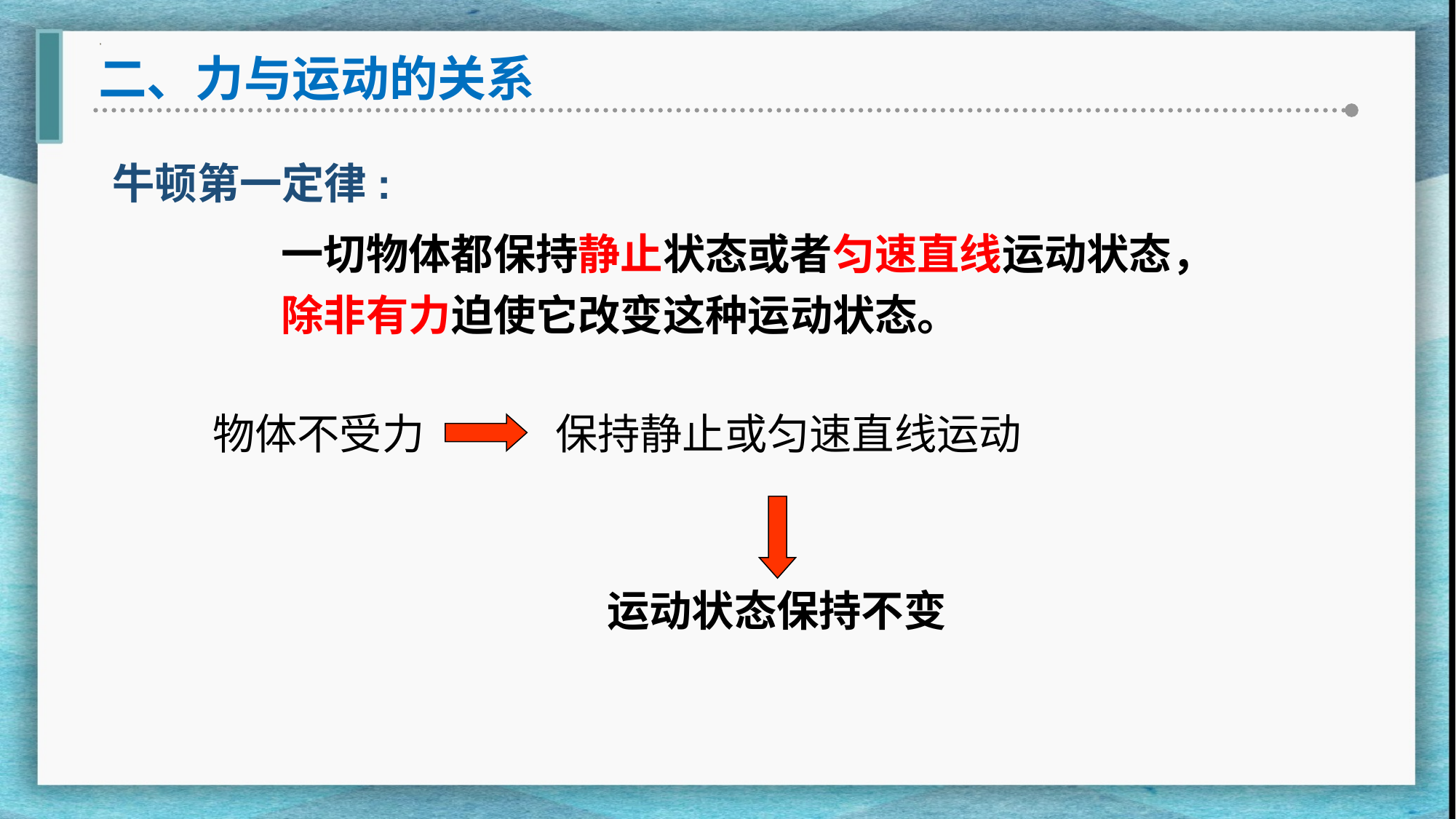

二、力与运动的关系

牛顿第一定律:
一切物体都保持静止状态或者匀速直线运动状态，除非有力迫使它改变这种运动状态。
物体不受力
保持静止或匀速直线运动

运动状态保持不变